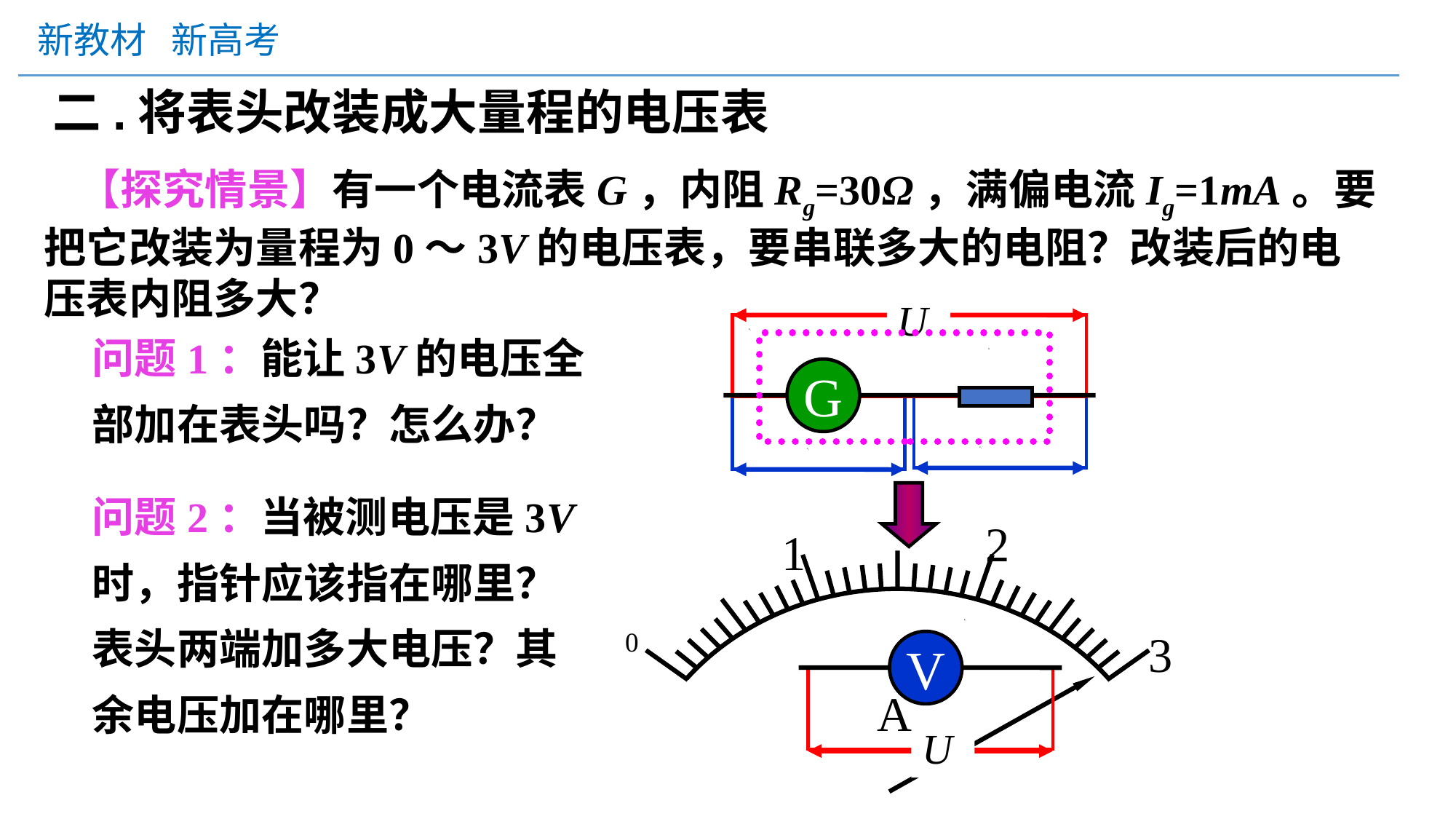

二.将表头改装成大量程的电压表
  【探究情景】有一个电流表G，内阻Rg=30Ω，满偏电流Ig=1mA。要把它改装为量程为0～3V的电压表，要串联多大的电阻？改装后的电压表内阻多大？
U

问题1：能让3V的电压全部加在表头吗？怎么办？
Rg
G

R

UR

Ug

问题2：当被测电压是3V时，指针应该指在哪里？表头两端加多大电压？其余电压加在哪里？

2
1

RV
V

U

3
0

A